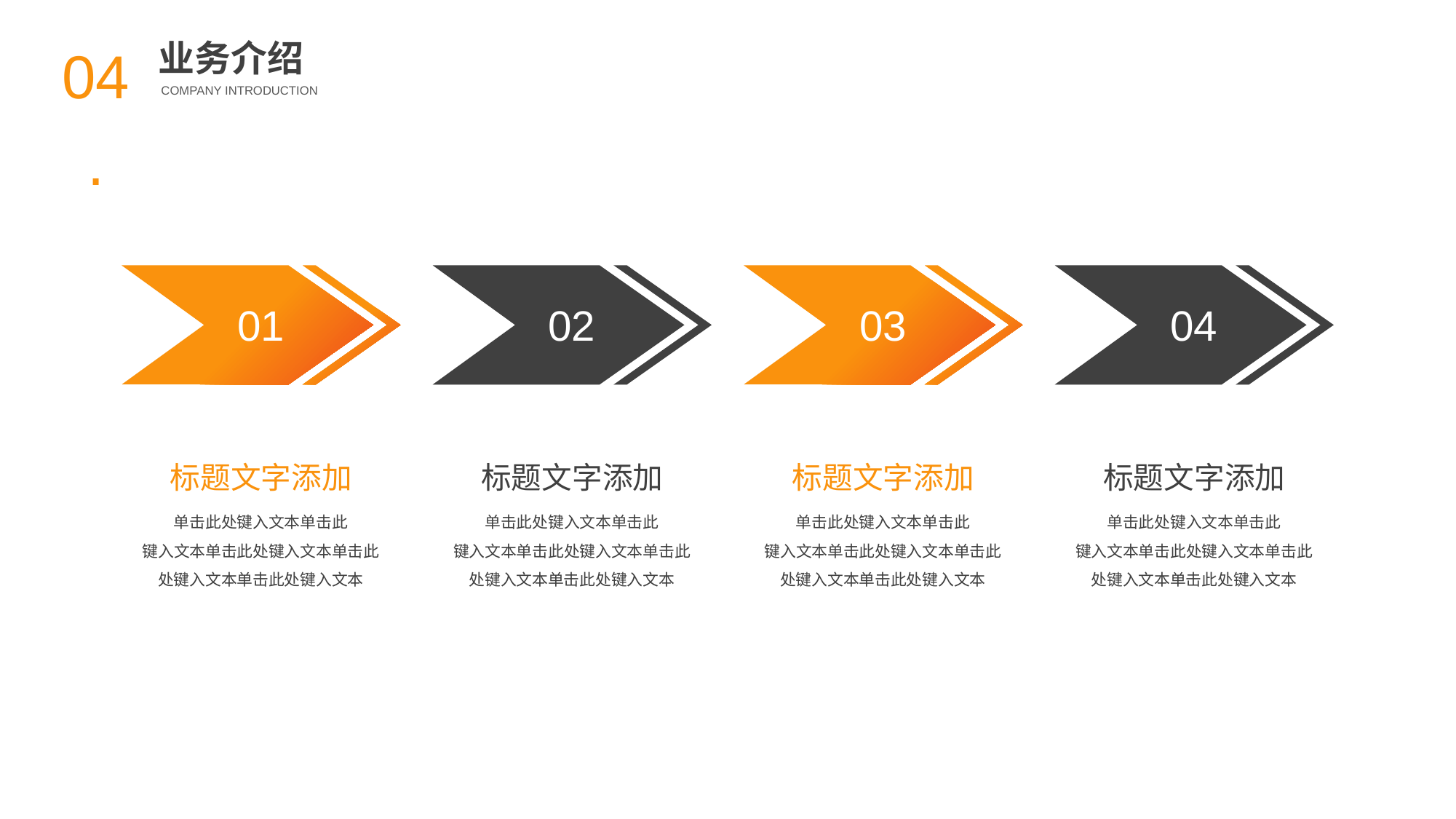

04.
业务介绍
COMPANY INTRODUCTION
BY YUSHEN

01
标题文字添加
单击此处键入文本单击此
键入文本单击此处键入文本单击此处键入文本单击此处键入文本

02
标题文字添加
单击此处键入文本单击此
键入文本单击此处键入文本单击此处键入文本单击此处键入文本

03
标题文字添加
单击此处键入文本单击此
键入文本单击此处键入文本单击此处键入文本单击此处键入文本

04
标题文字添加
单击此处键入文本单击此
键入文本单击此处键入文本单击此处键入文本单击此处键入文本